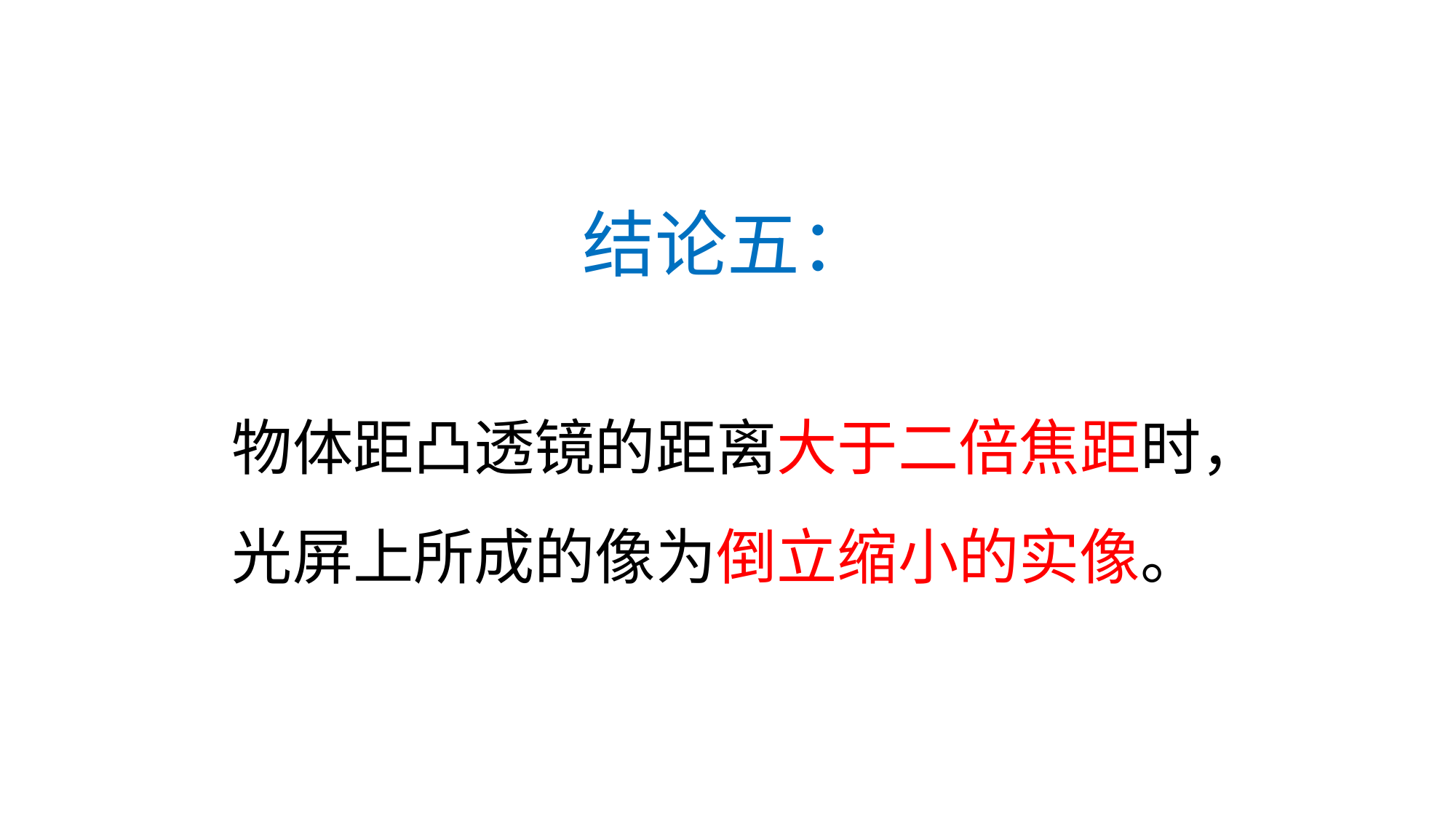

结论五：
物体距凸透镜的距离大于二倍焦距时，光屏上所成的像为倒立缩小的实像。